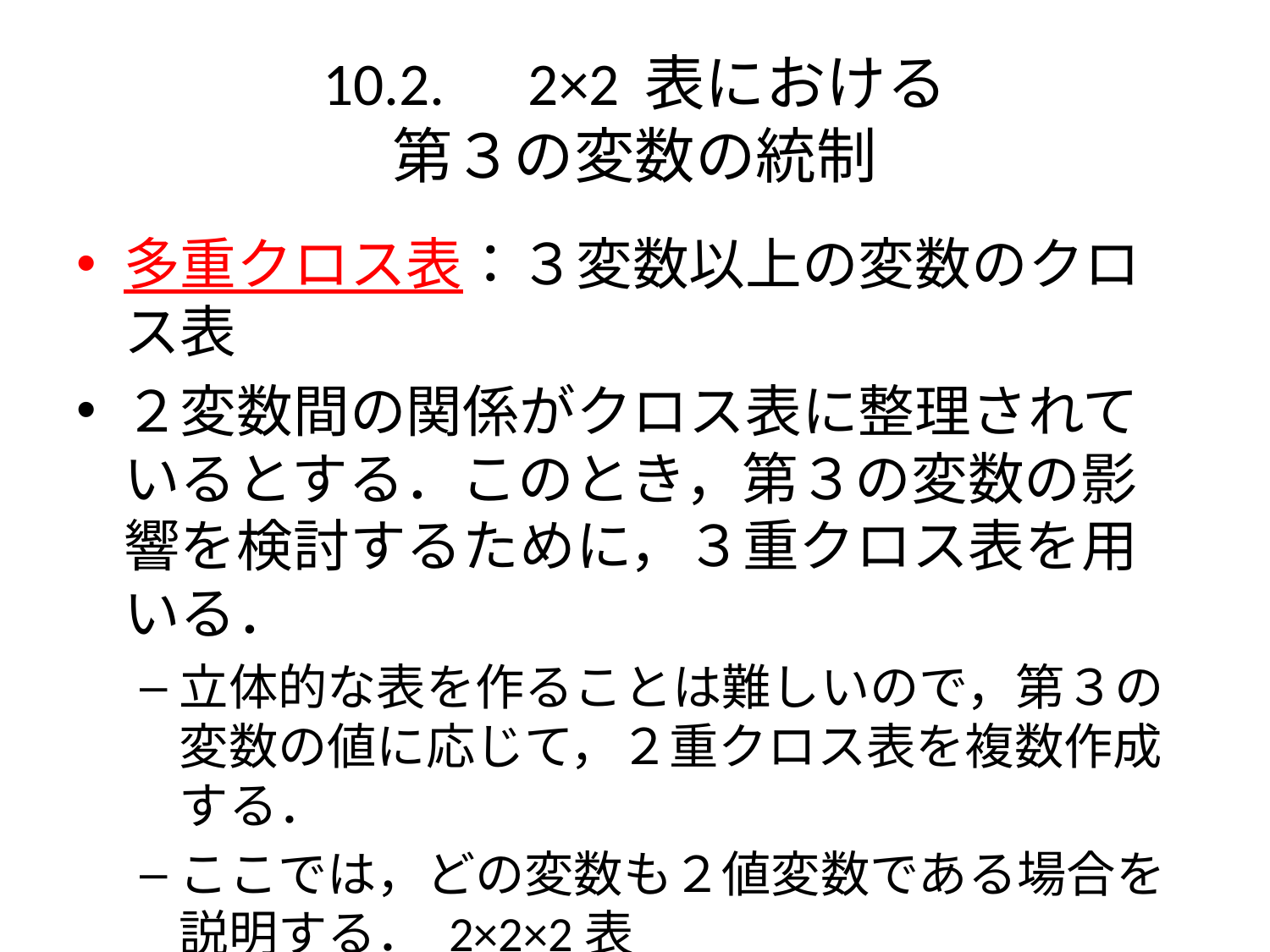

# 10.2.　2×2 表における 第３の変数の統制
多重クロス表：３変数以上の変数のクロス表
２変数間の関係がクロス表に整理されているとする．このとき，第３の変数の影響を検討するために，３重クロス表を用いる．
立体的な表を作ることは難しいので，第３の変数の値に応じて，２重クロス表を複数作成する．
ここでは，どの変数も２値変数である場合を説明する． 2×2×2表